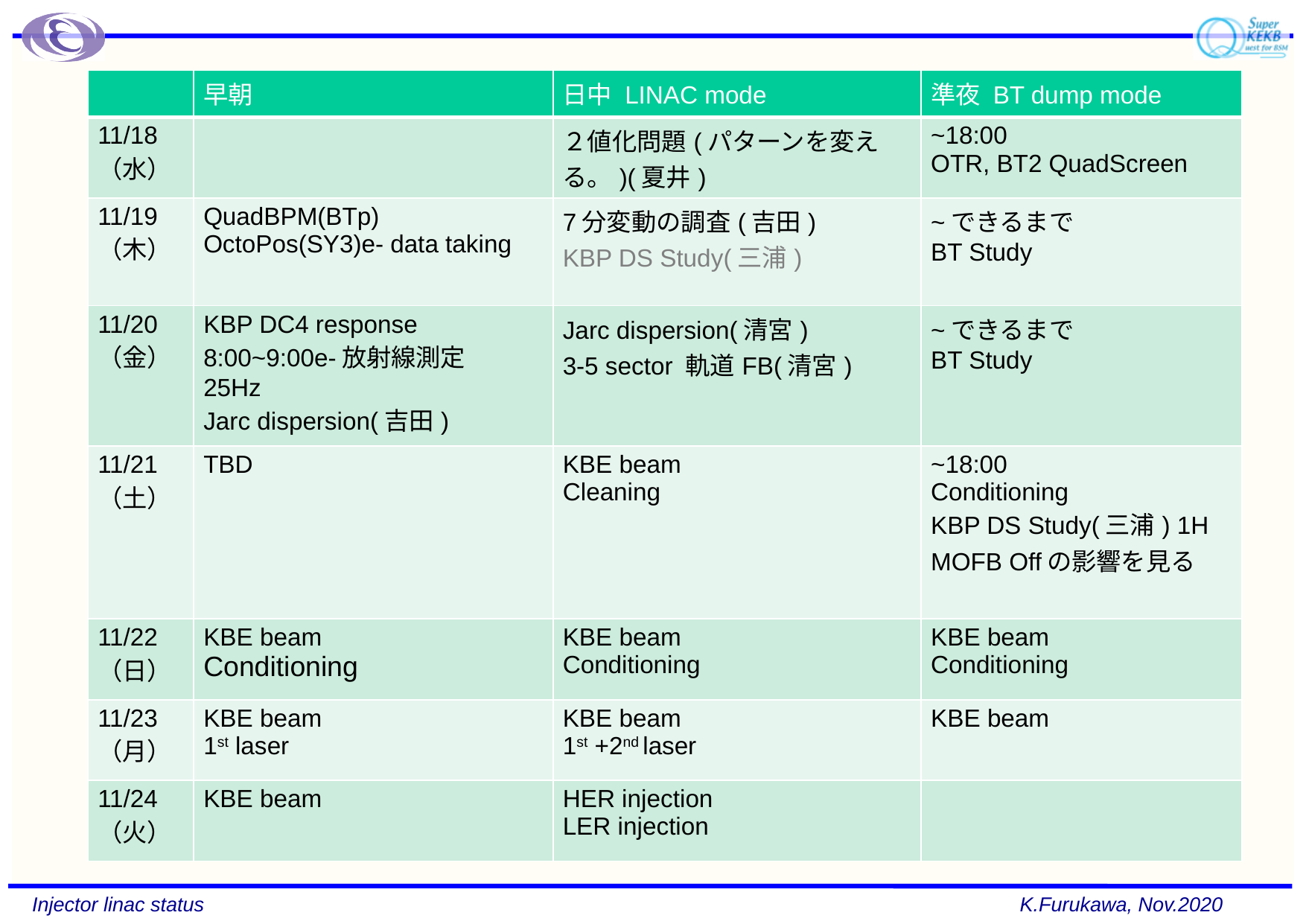

|  | 早朝 | 日中 LINAC mode | 準夜 BT dump mode |
| --- | --- | --- | --- |
| 11/18（水） |  | ２値化問題(パターンを変える。)(夏井) | ~18:00 OTR, BT2 QuadScreen |
| 11/19（木） | QuadBPM(BTp) OctoPos(SY3)e- data taking | 7分変動の調査(吉田) KBP DS Study(三浦) | ~できるまで BT Study |
| 11/20（金） | KBP DC4 response 8:00~9:00e-放射線測定 25Hz Jarc dispersion(吉田) | Jarc dispersion(清宮) 3-5 sector 軌道FB(清宮) | ~できるまで BT Study |
| 11/21（土） | TBD | KBE beam Cleaning | ~18:00 Conditioning KBP DS Study(三浦) 1H MOFB Offの影響を見る |
| 11/22（日） | KBE beam Conditioning | KBE beam Conditioning | KBE beam Conditioning |
| 11/23（月） | KBE beam 1st laser | KBE beam 1st +2nd laser | KBE beam |
| 11/24（火） | KBE beam | HER injection LER injection |  |